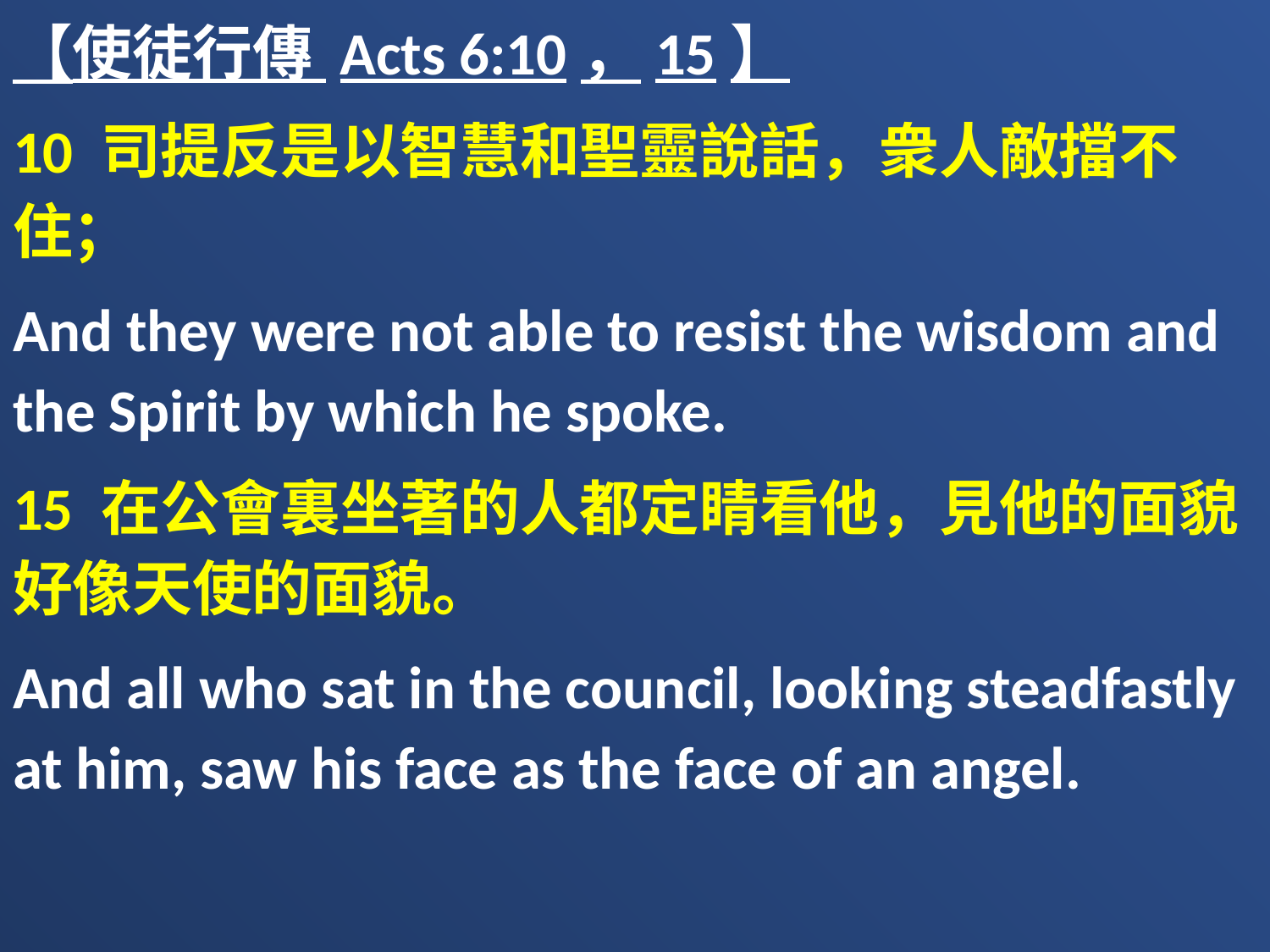

【使徒行傳 Acts 6:10，15】
10 司提反是以智慧和聖靈說話，衆人敵擋不住；
And they were not able to resist the wisdom and the Spirit by which he spoke.
15 在公會裏坐著的人都定睛看他，見他的面貌好像天使的面貌。
And all who sat in the council, looking steadfastly at him, saw his face as the face of an angel.